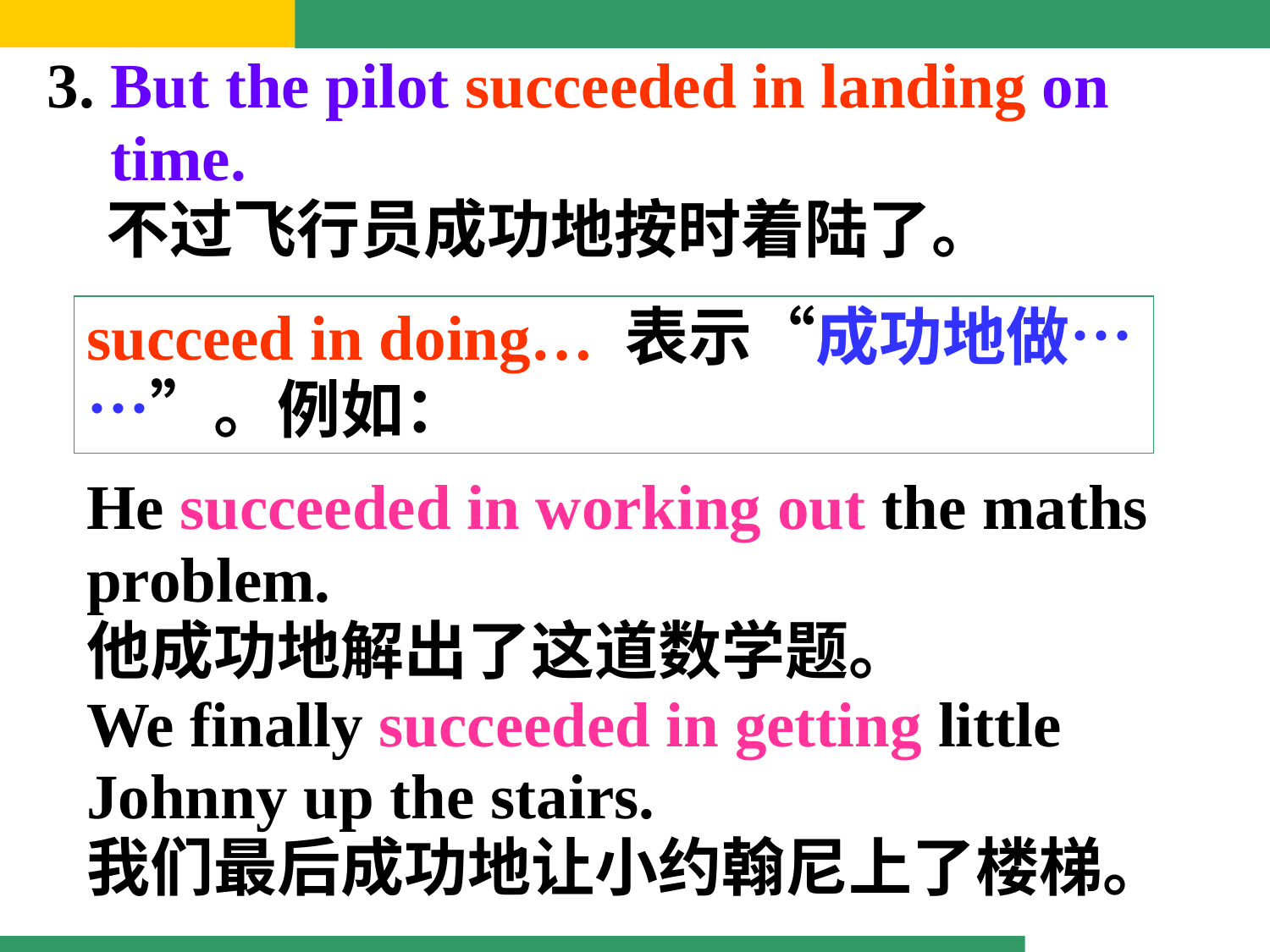

3. But the pilot succeeded in landing on
    time.
   不过飞行员成功地按时着陆了。
succeed in doing… 表示“成功地做……”。例如：
He succeeded in working out the maths problem.
他成功地解出了这道数学题。
We finally succeeded in getting little Johnny up the stairs.
我们最后成功地让小约翰尼上了楼梯。